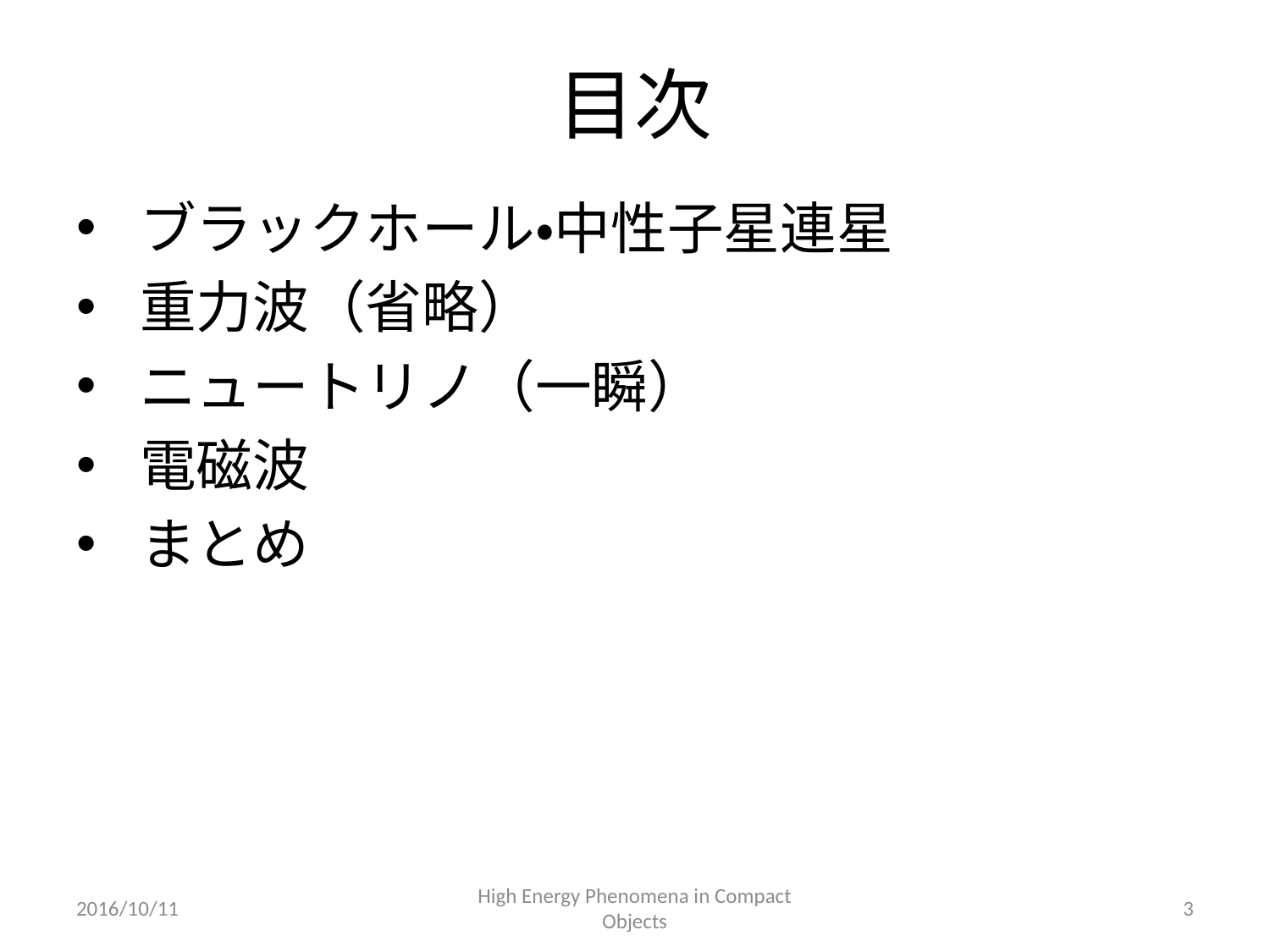

# 目次
ブラックホール・中性子星連星
重力波（省略）
ニュートリノ（一瞬）
電磁波
まとめ
2016/10/11
High Energy Phenomena in Compact Objects
3